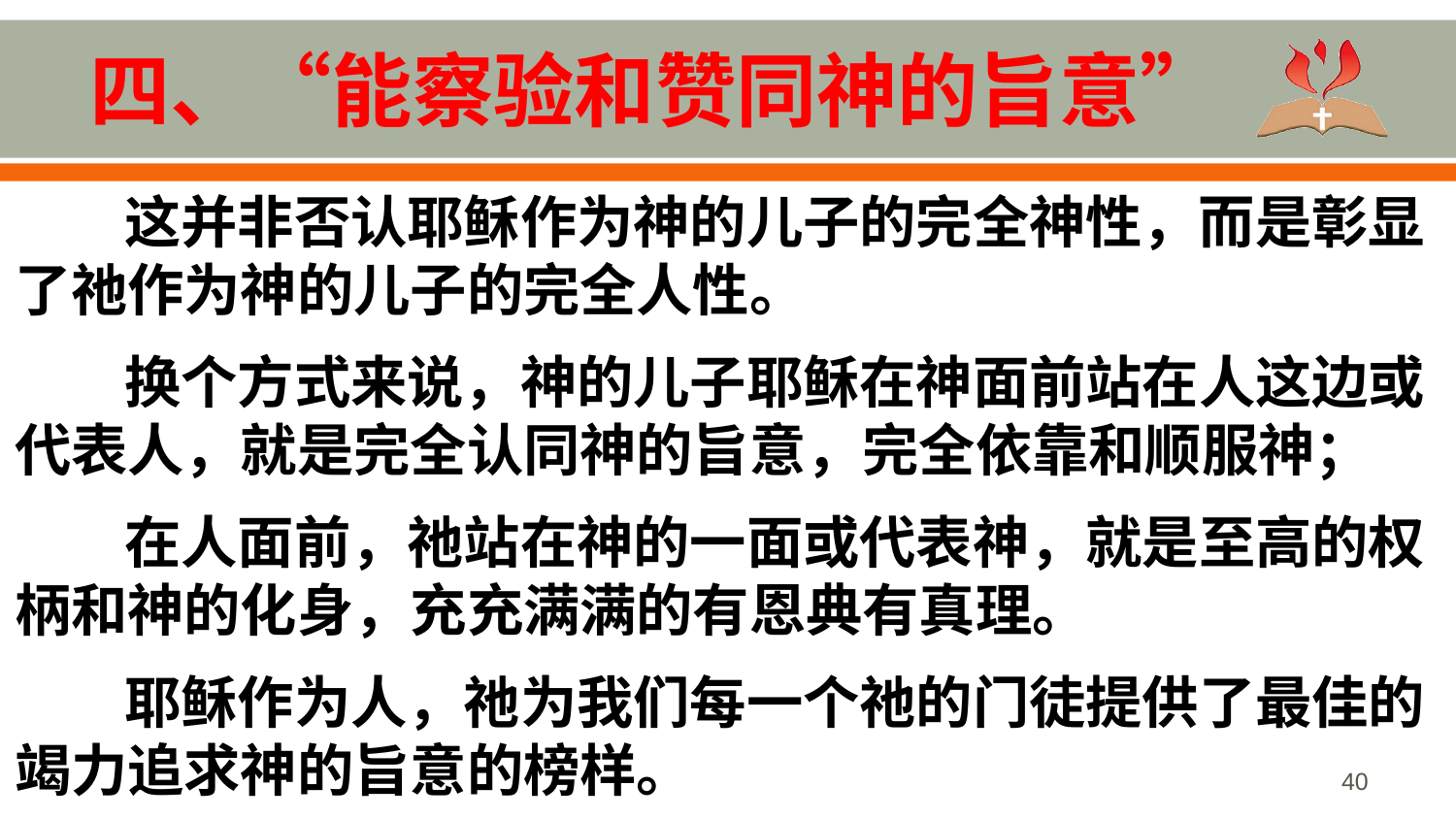

# 四、“能察验和赞同神的旨意”
这并非否认耶稣作为神的儿子的完全神性，而是彰显了祂作为神的儿子的完全人性。
换个方式来说，神的儿子耶稣在神面前站在人这边或代表人，就是完全认同神的旨意，完全依靠和顺服神；
在人面前，祂站在神的一面或代表神，就是至高的权柄和神的化身，充充满满的有恩典有真理。
耶稣作为人，祂为我们每一个祂的门徒提供了最佳的竭力追求神的旨意的榜样。

40